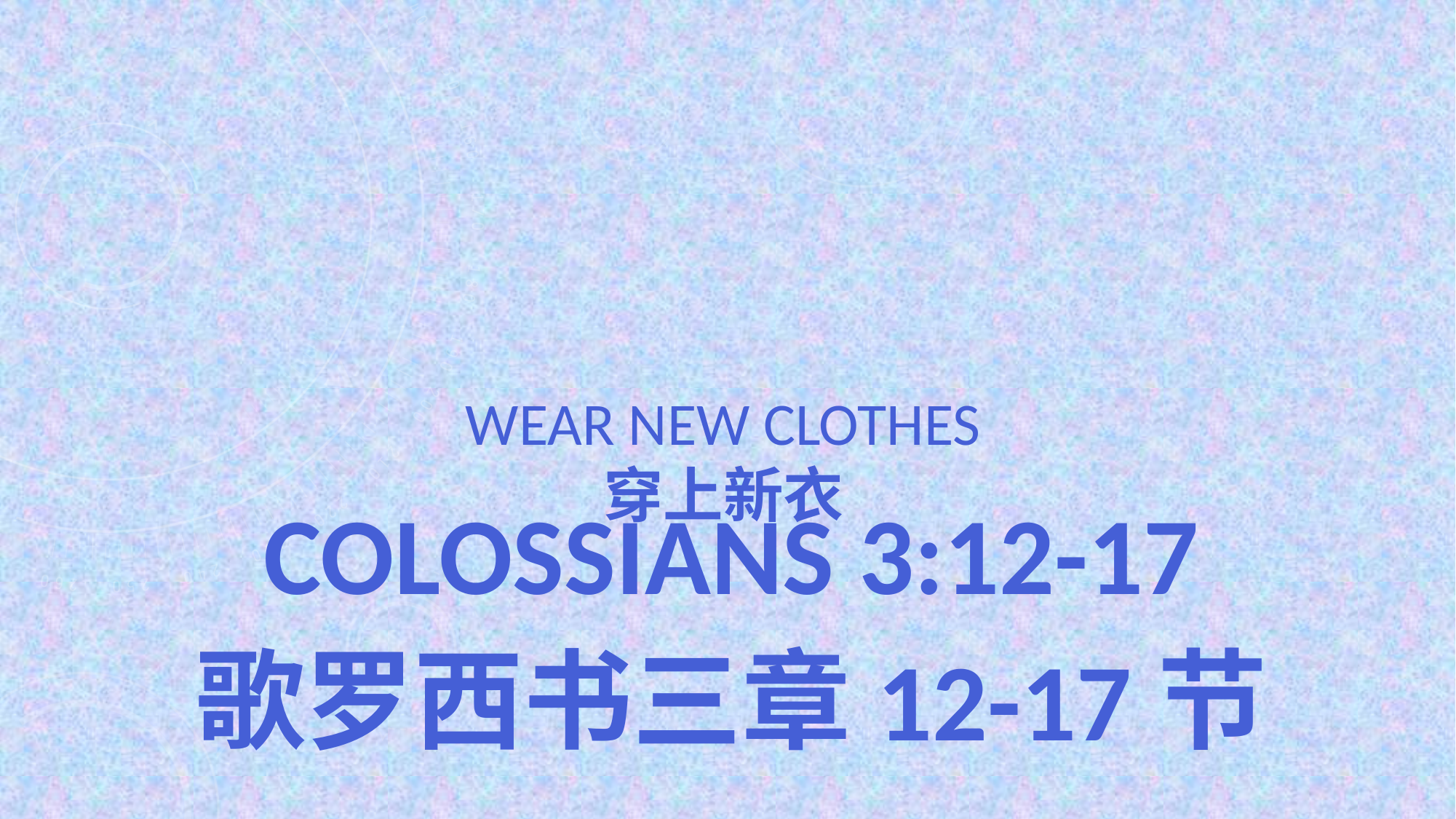

# WEAR NEW CLOTHES 穿上新衣
COLOSSIANS 3:12-17
歌罗西书三章12-17节